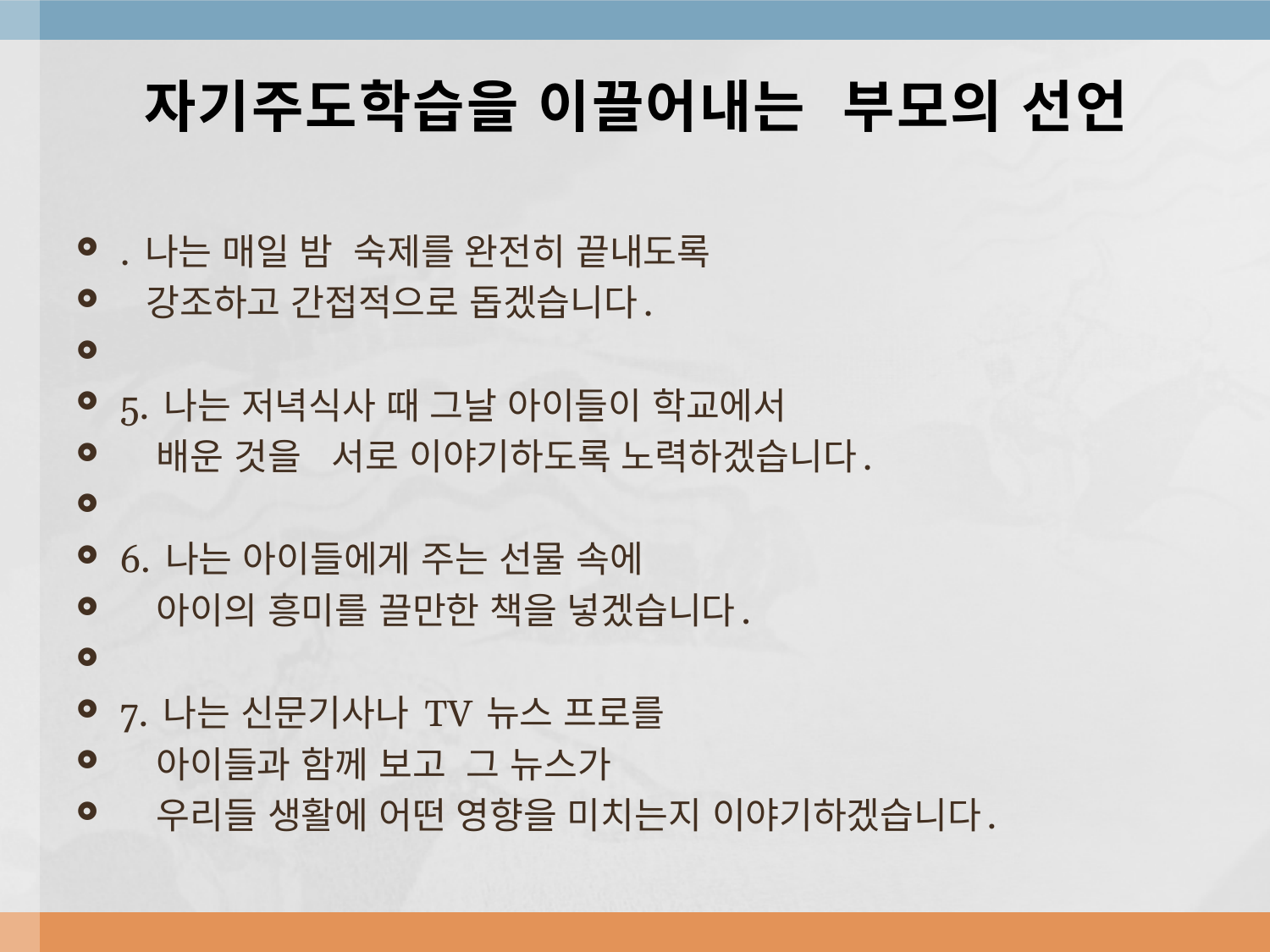

# 자기주도학습을 이끌어내는  부모의 선언
. 나는 매일 밤  숙제를 완전히 끝내도록
  강조하고 간접적으로 돕겠습니다.

5. 나는 저녁식사 때 그날 아이들이 학교에서
   배운 것을   서로 이야기하도록 노력하겠습니다.

6. 나는 아이들에게 주는 선물 속에
   아이의 흥미를 끌만한 책을 넣겠습니다.

7. 나는 신문기사나 TV 뉴스 프로를
   아이들과 함께 보고  그 뉴스가
   우리들 생활에 어떤 영향을 미치는지 이야기하겠습니다.